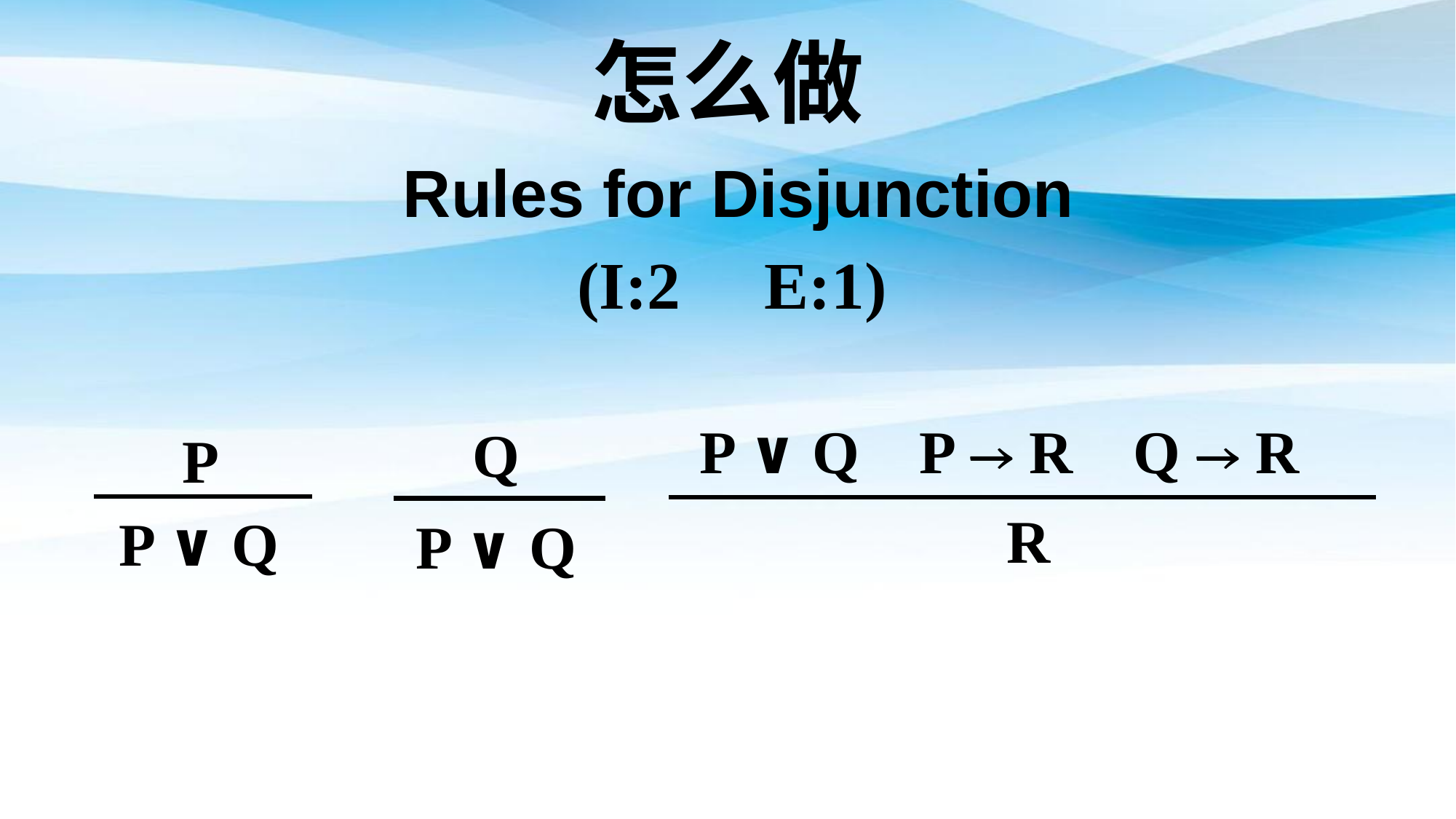

怎么做
# Rules for Disjunction
(I:2     E:1)
P ∨ Q    P → R    Q → R
Q
P
R
P ∨ Q
P ∨ Q